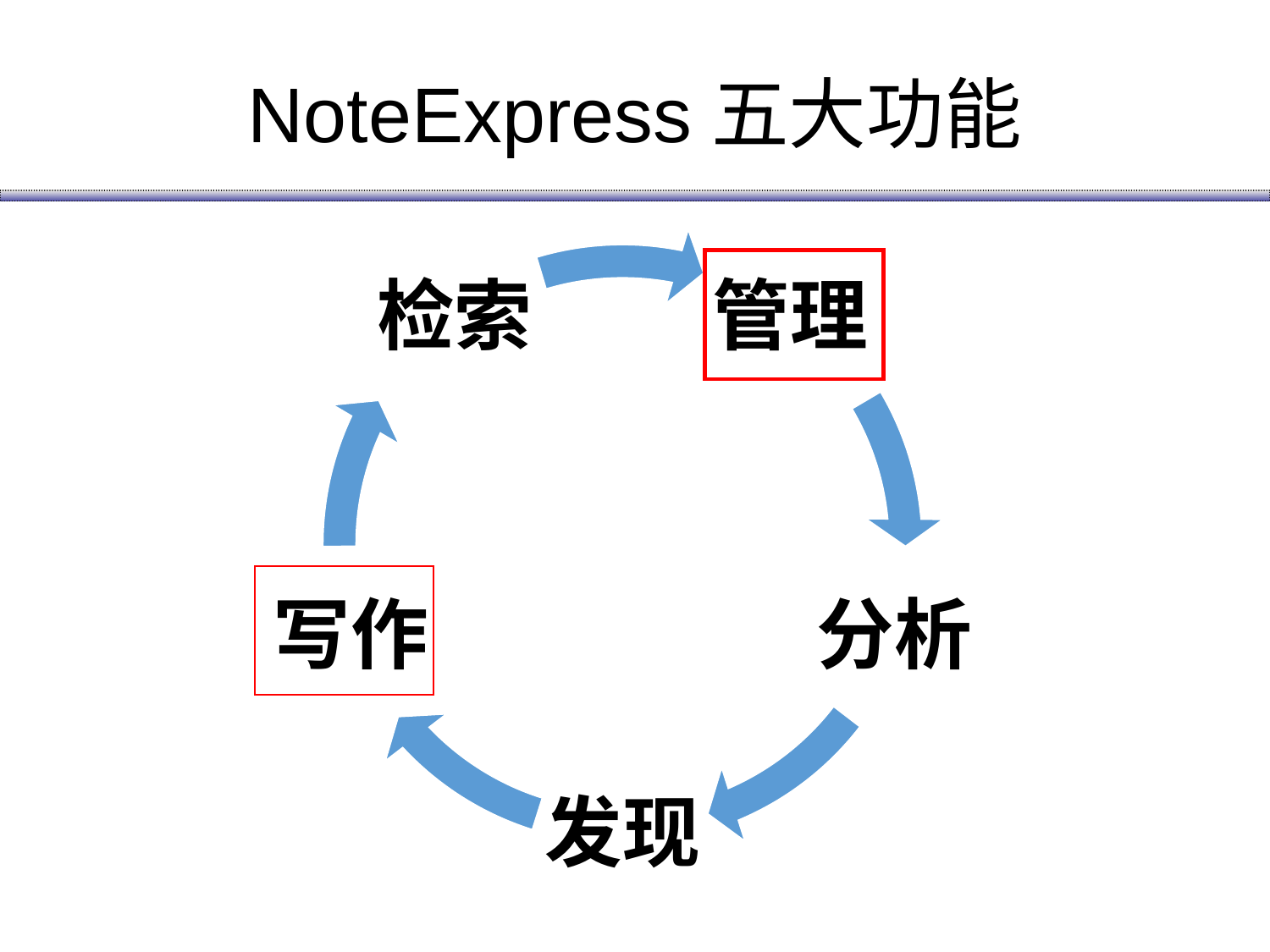

# NoteExpress五大功能

管理
分析
发现
写作
检索